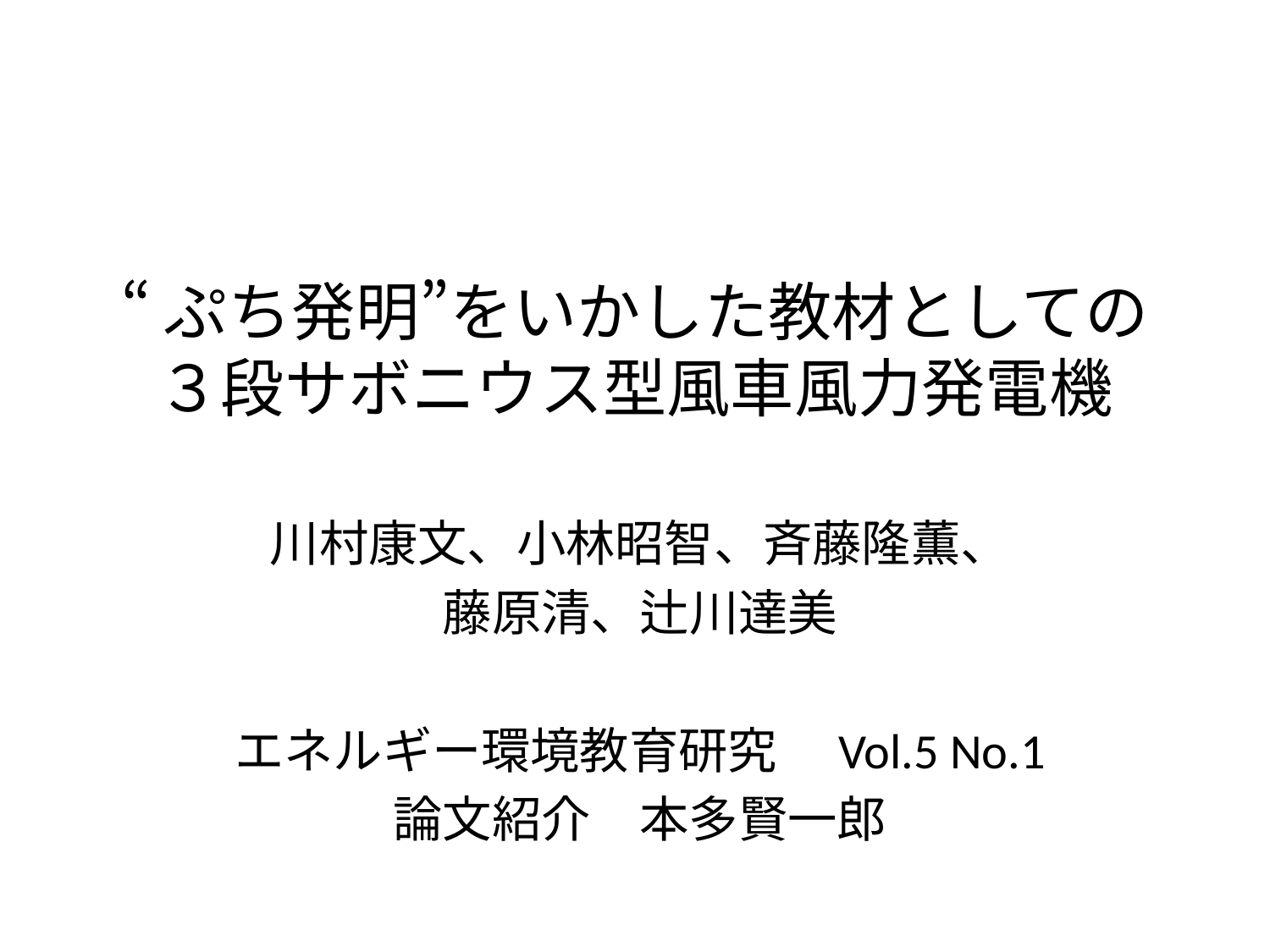

# “ぷち発明”をいかした教材としての３段サボニウス型風車風力発電機
川村康文、小林昭智、斉藤隆薫、
藤原清、辻川達美

エネルギー環境教育研究　Vol.5 No.1
論文紹介　本多賢一郎